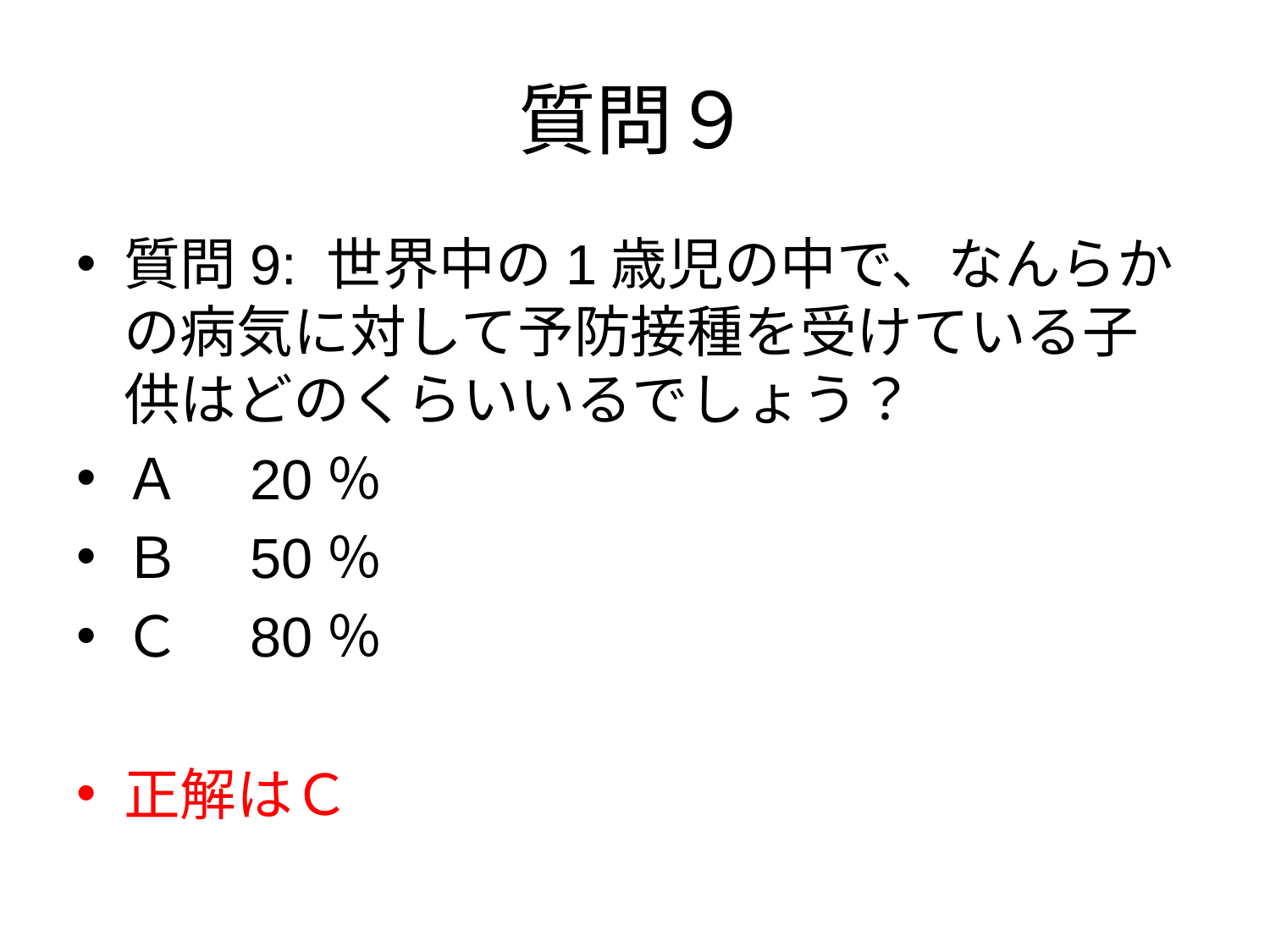

# 質問９
質問9: 世界中の1歳児の中で、なんらかの病気に対して予防接種を受けている子供はどのくらいいるでしょう？
Ａ　20％
Ｂ　50％
Ｃ　80％

正解はＣ